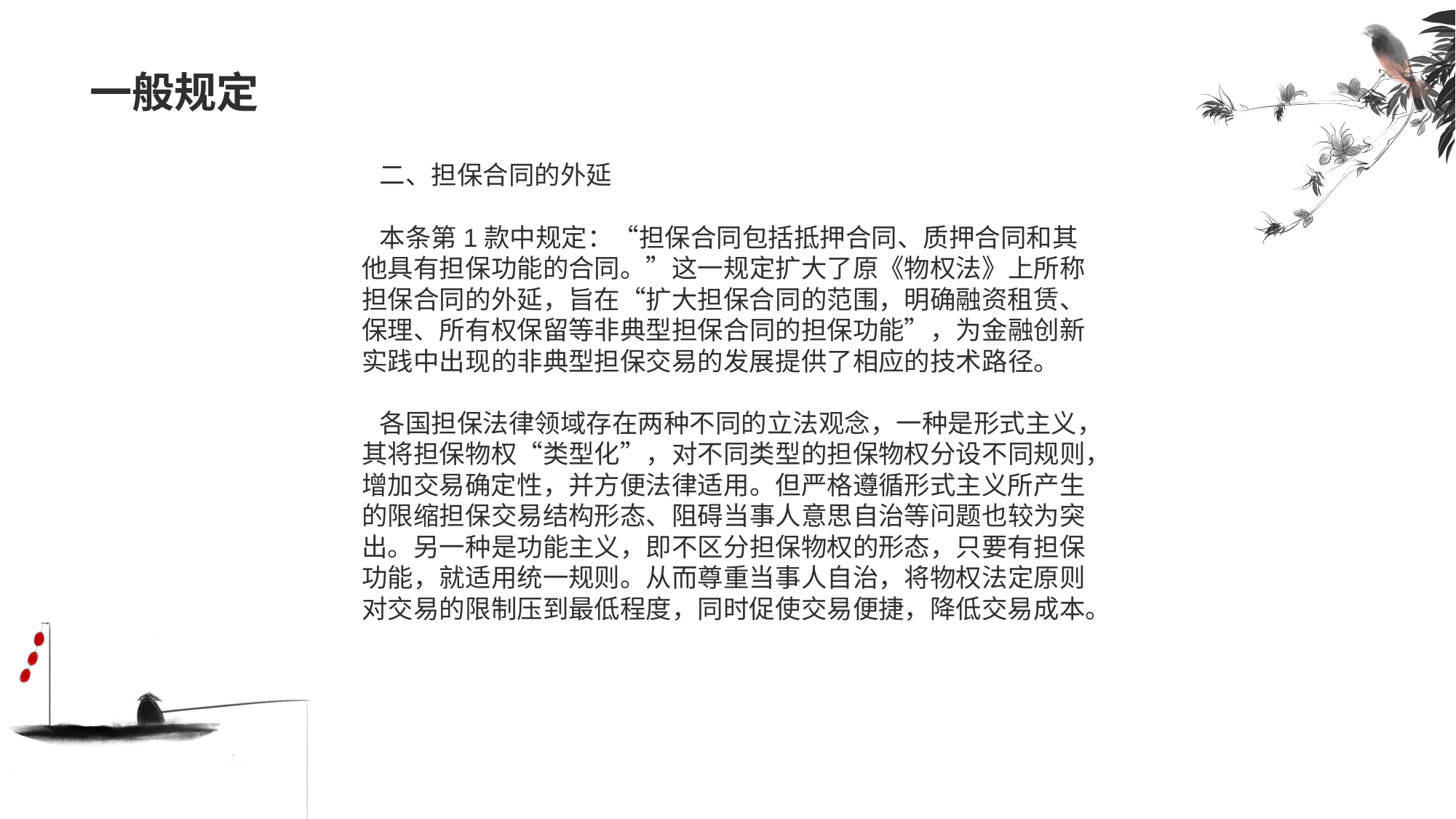

# 一般规定

  二、担保合同的外延

  本条第1款中规定：“担保合同包括抵押合同、质押合同和其他具有担保功能的合同。”这一规定扩大了原《物权法》上所称担保合同的外延，旨在“扩大担保合同的范围，明确融资租赁、保理、所有权保留等非典型担保合同的担保功能”，为金融创新实践中出现的非典型担保交易的发展提供了相应的技术路径。

  各国担保法律领域存在两种不同的立法观念，一种是形式主义，其将担保物权“类型化”，对不同类型的担保物权分设不同规则，增加交易确定性，并方便法律适用。但严格遵循形式主义所产生的限缩担保交易结构形态、阻碍当事人意思自治等问题也较为突出。另一种是功能主义，即不区分担保物权的形态，只要有担保功能，就适用统一规则。从而尊重当事人自治，将物权法定原则对交易的限制压到最低程度，同时促使交易便捷，降低交易成本。
46